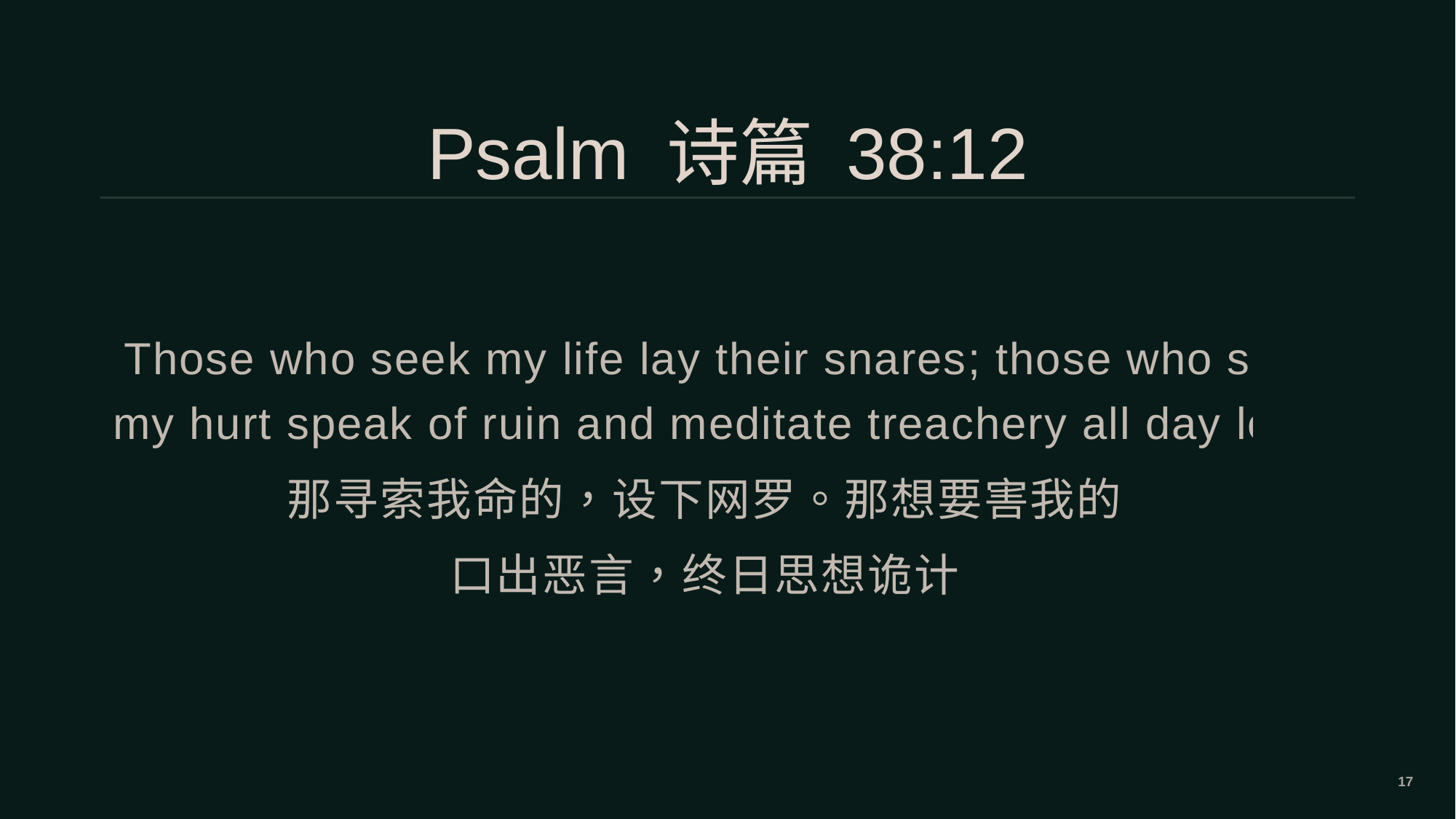

Psalm 诗篇 38:12
Those who seek my life lay their snares; those who seek my hurt speak of ruin and meditate treachery all day long.
那寻索我命的，设下网罗。那想要害我的，
口出恶言，终日思想诡计。

17